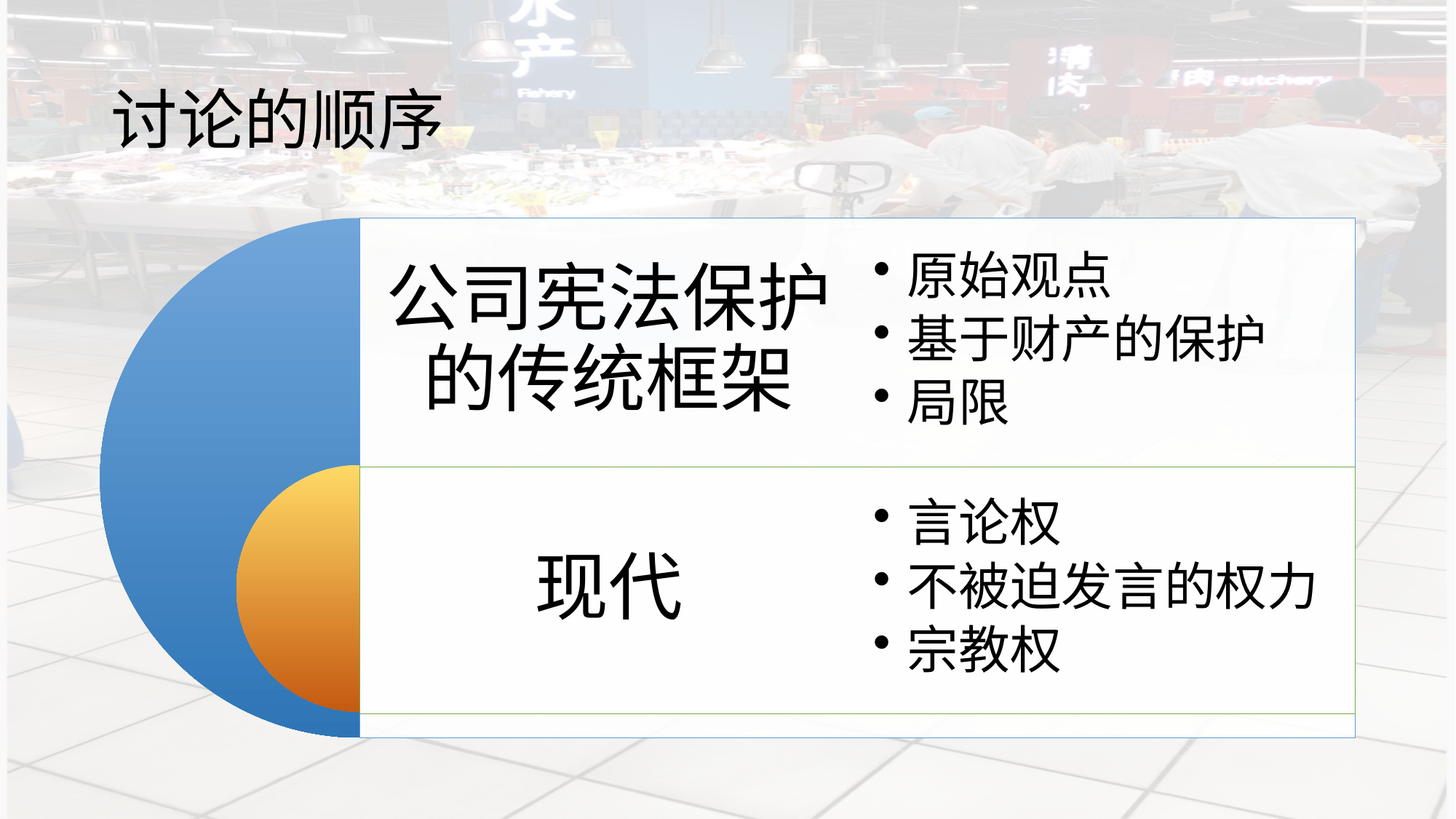

# 讨论的顺序
公司宪法保护的传统框架
现代
原始观点
基于财产的保护
局限
言论权
不被迫发言的权力
宗教权